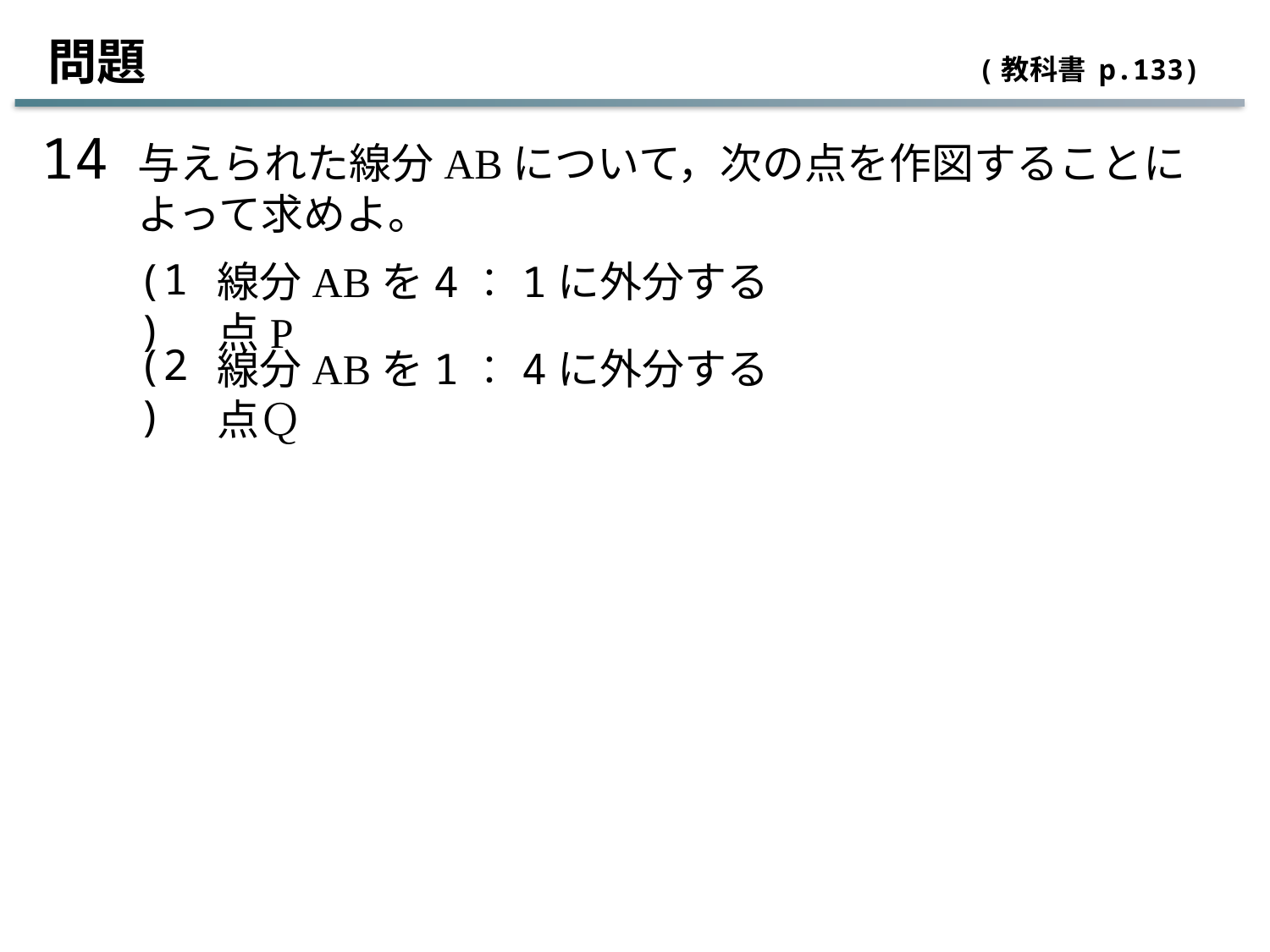

問題							    (教科書 p.133)
14
与えられた線分ABについて，次の点を作図することによって求めよ。
(1)
線分ABを4：1に外分する点P
(2)
線分ABを1：4に外分する点Ｑ